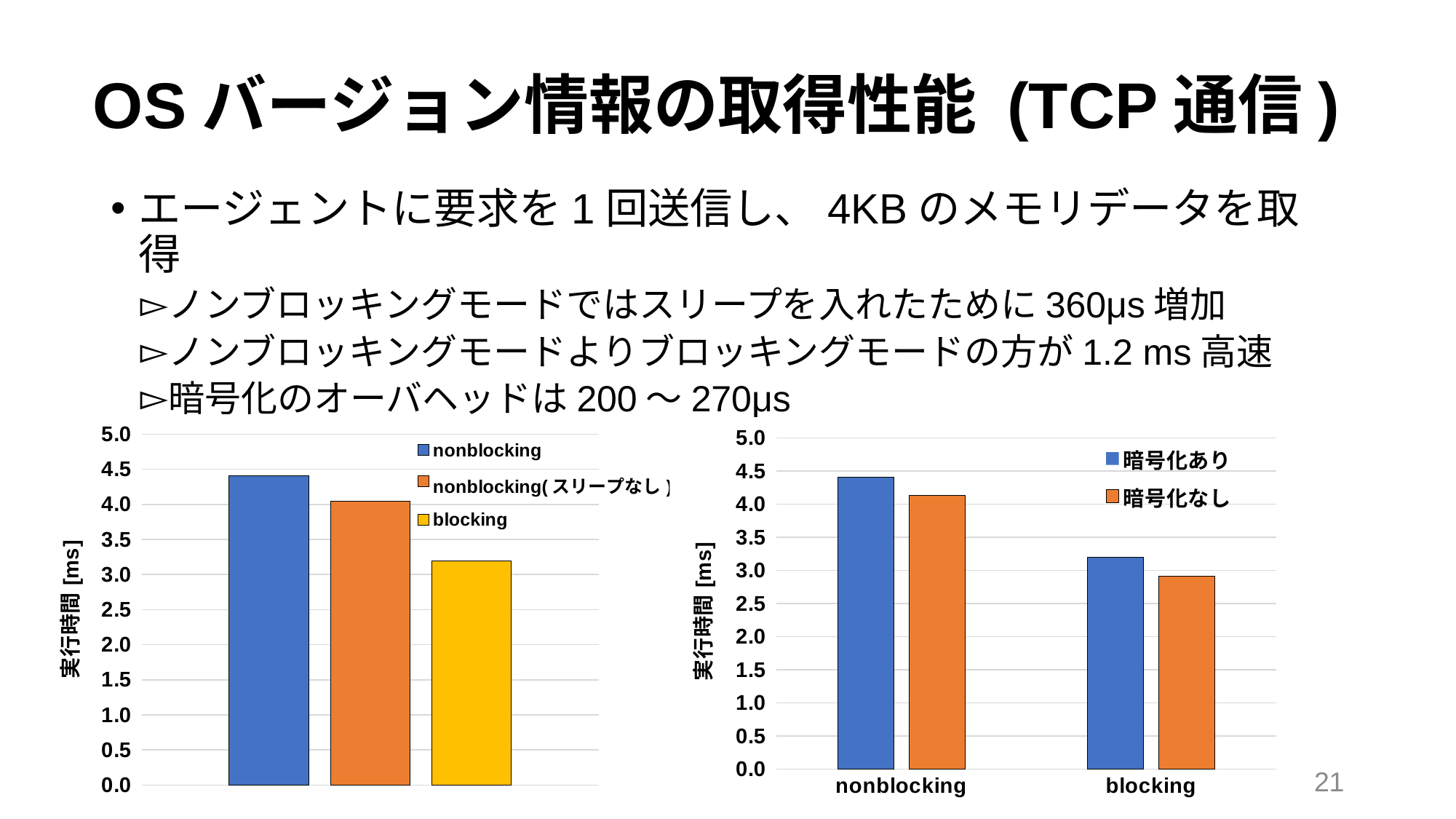

# OSバージョン情報の取得性能 (TCP通信)
エージェントに要求を1回送信し、4KBのメモリデータを取得
ノンブロッキングモードではスリープを入れたために360μs増加
ノンブロッキングモードよりブロッキングモードの方が1.2 ms高速
暗号化のオーバヘッドは200〜270μs

### Chart

| Category |  |  |  |
|---|---|---|---|

### Chart

| Category | 暗号化あり | 暗号化なし |
|---|---|---|
| nonblocking | 4.409181500000001 | 4.130316100000001 |
| blocking | 3.194438 | 2.9155726 |
21